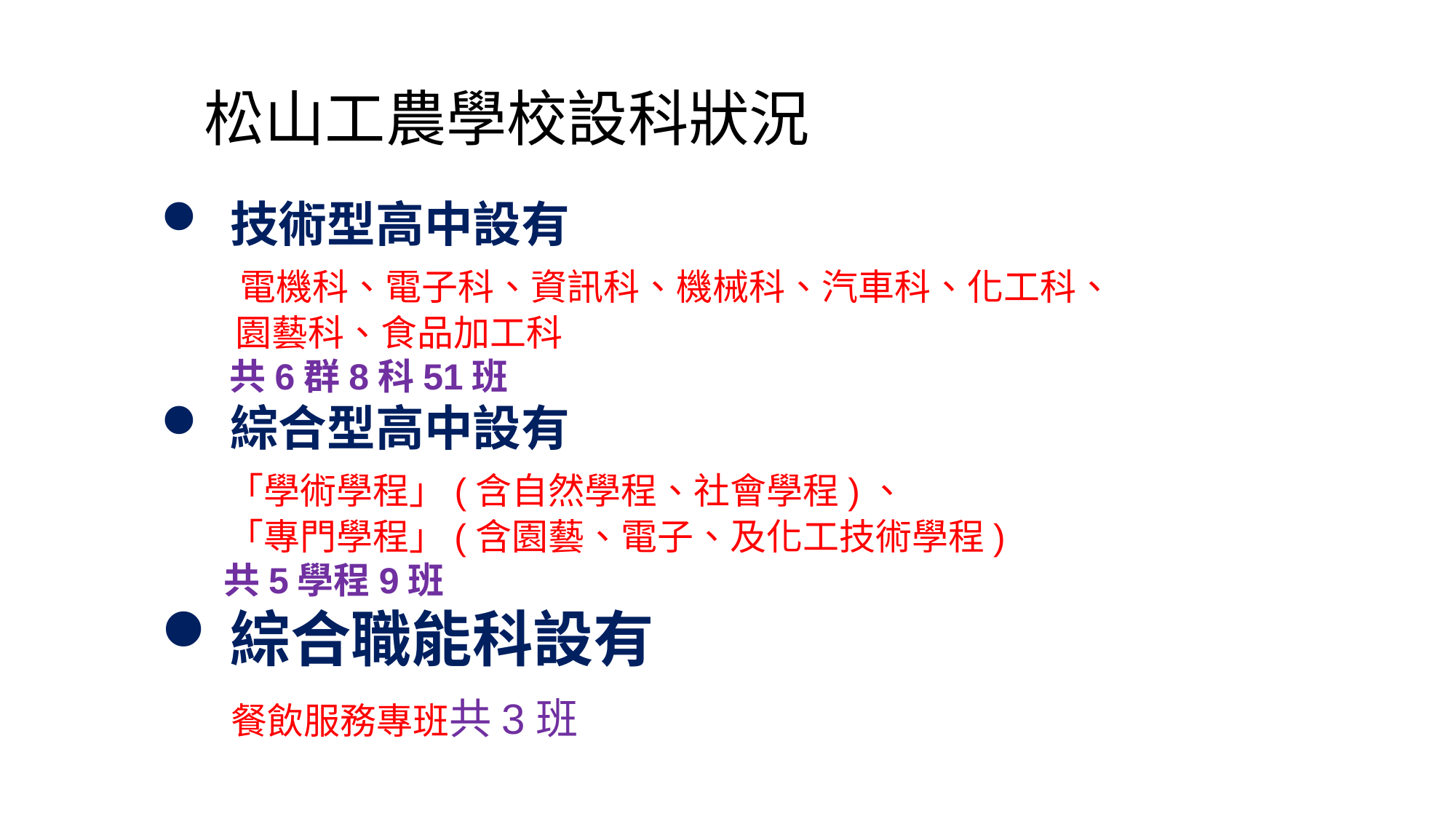

松山工農學校設科狀況
技術型高中設有
      電機科、電子科、資訊科、機械科、汽車科、化工科、
        園藝科、食品加工科
          共6群8科51班
綜合型高中設有
     「學術學程」(含自然學程、社會學程)、
       「專門學程」(含園藝、電子、及化工技術學程)
         共5學程9班
綜合職能科設有
    餐飲服務專班共3班
1